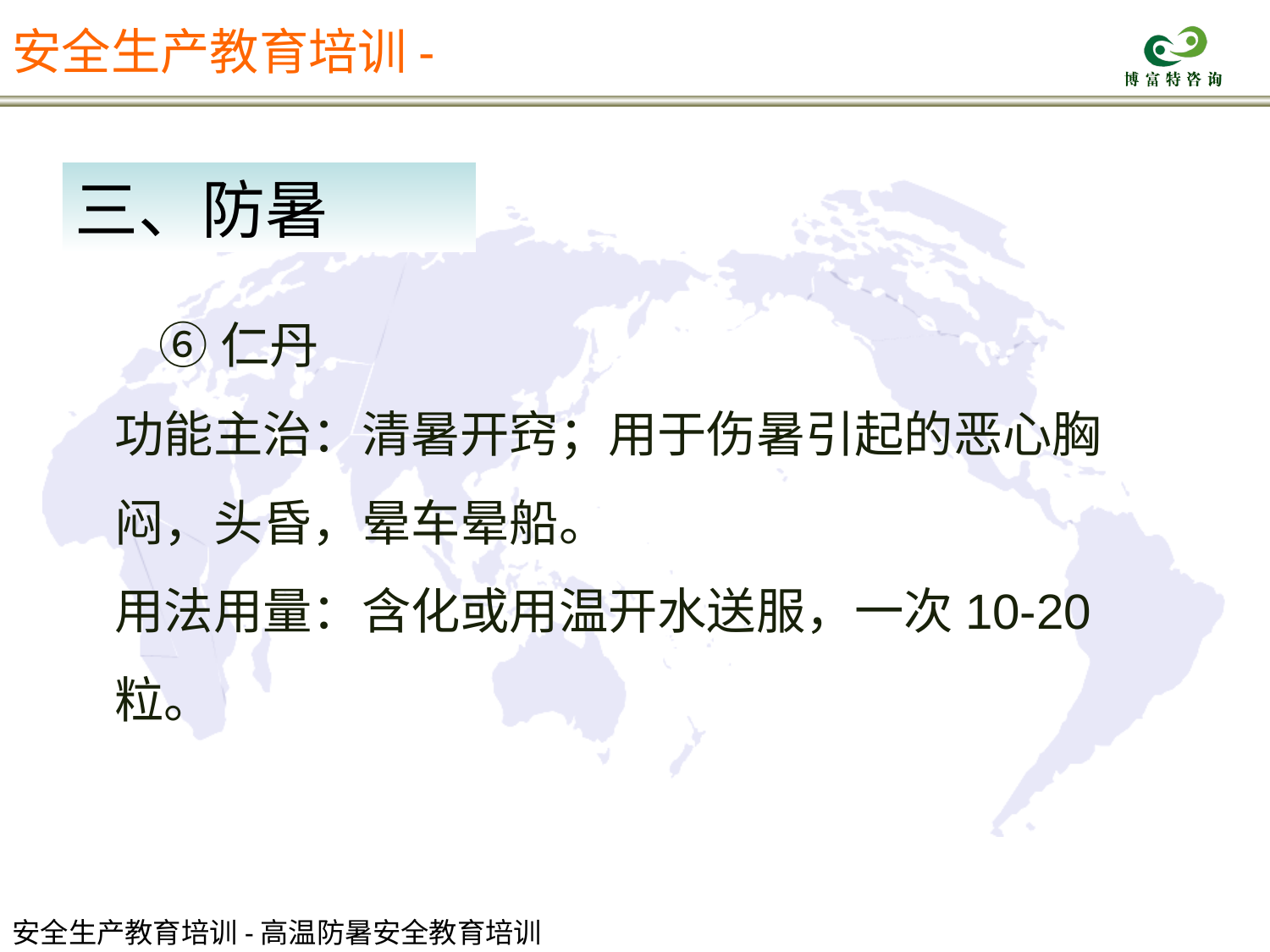

安全生产教育培训-
三、防暑
    ⑥仁丹
功能主治：清暑开窍；用于伤暑引起的恶心胸闷，头昏，晕车晕船。
用法用量：含化或用温开水送服，一次10-20粒。

26
安全生产教育培训-高温防暑安全教育培训